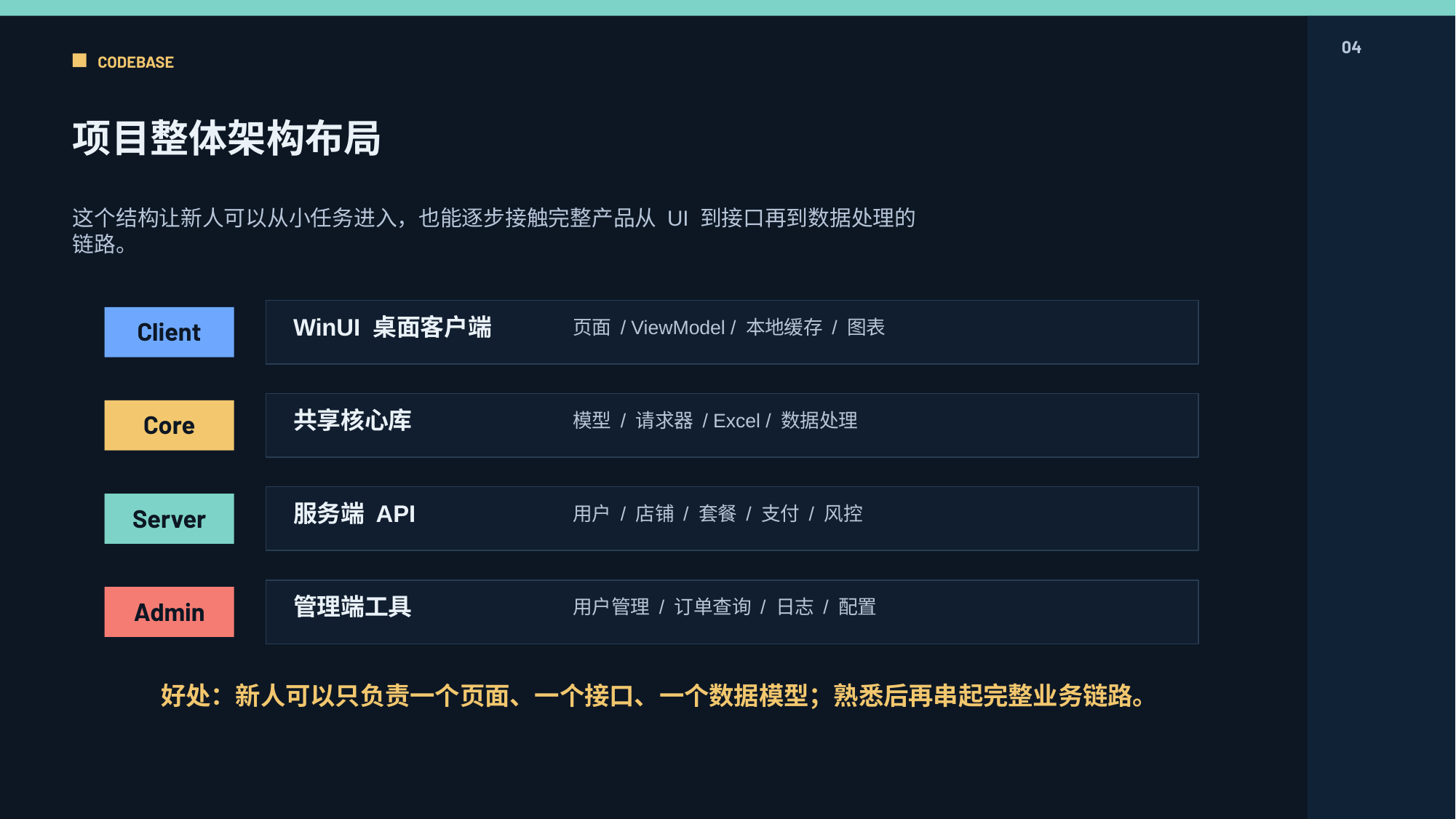

04
CODEBASE

项目整体架构布局
这个结构让新人可以从小任务进入，也能逐步接触完整产品从 UI 到接口再到数据处理的链路。

WinUI 桌面客户端
页面 / ViewModel / 本地缓存 / 图表
Client

共享核心库
模型 / 请求器 / Excel / 数据处理
Core

服务端 API
用户 / 店铺 / 套餐 / 支付 / 风控
Server

管理端工具
用户管理 / 订单查询 / 日志 / 配置
Admin
好处：新人可以只负责一个页面、一个接口、一个数据模型；熟悉后再串起完整业务链路。